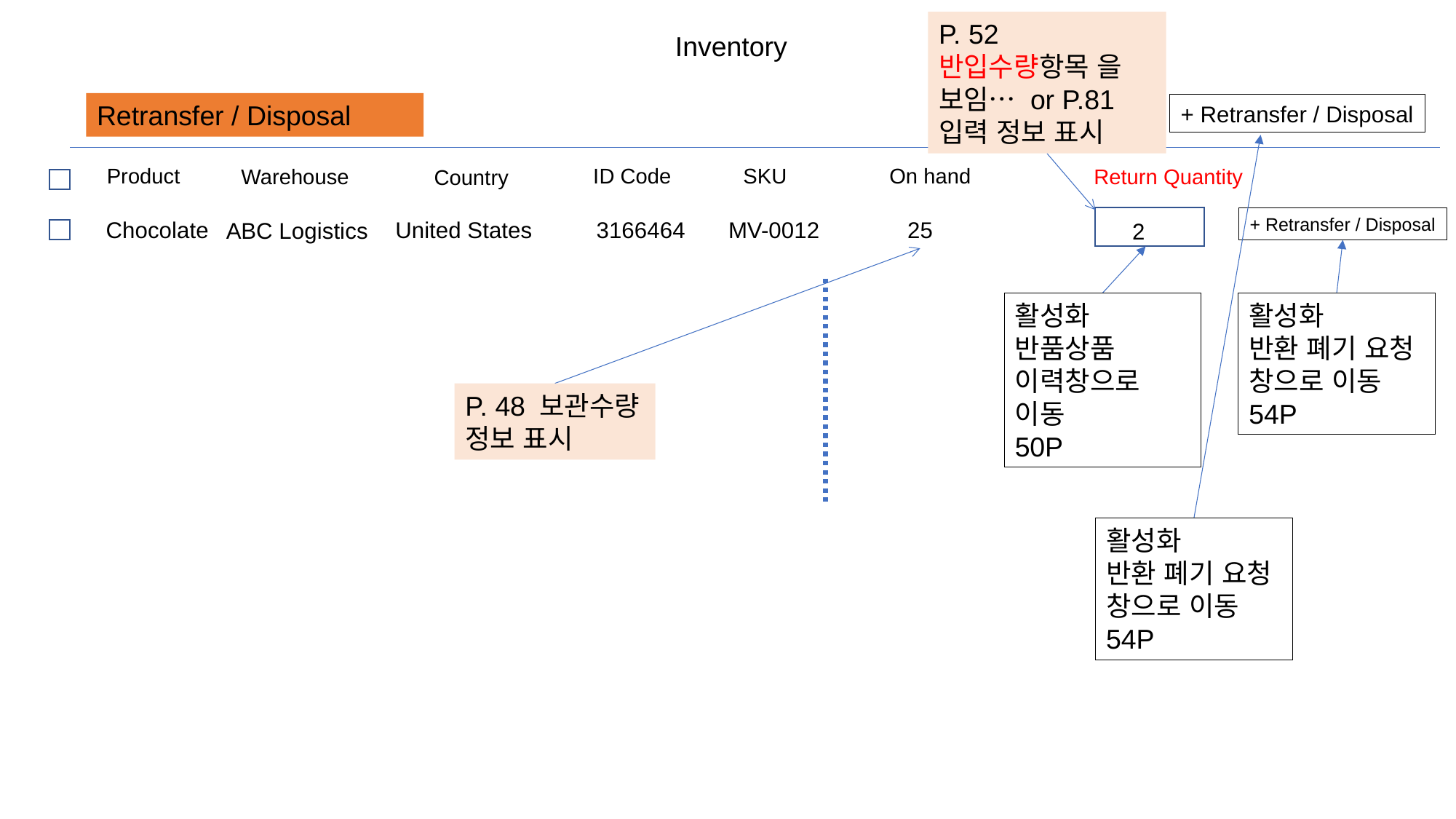

P. 52 반입수량항목 을 보임… or P.81 입력 정보 표시
Inventory
Retransfer / Disposal
+ Retransfer / Disposal
Product
ID Code
SKU
On hand
Warehouse
Return Quantity
Country

+ Retransfer / Disposal

United States
Chocolate
3166464
MV-0012
25
ABC Logistics
2

활성화
반품상품 이력창으로 이동
50P
활성화
반환 폐기 요청 창으로 이동
54P
P. 48 보관수량 정보 표시
활성화
반환 폐기 요청 창으로 이동
54P